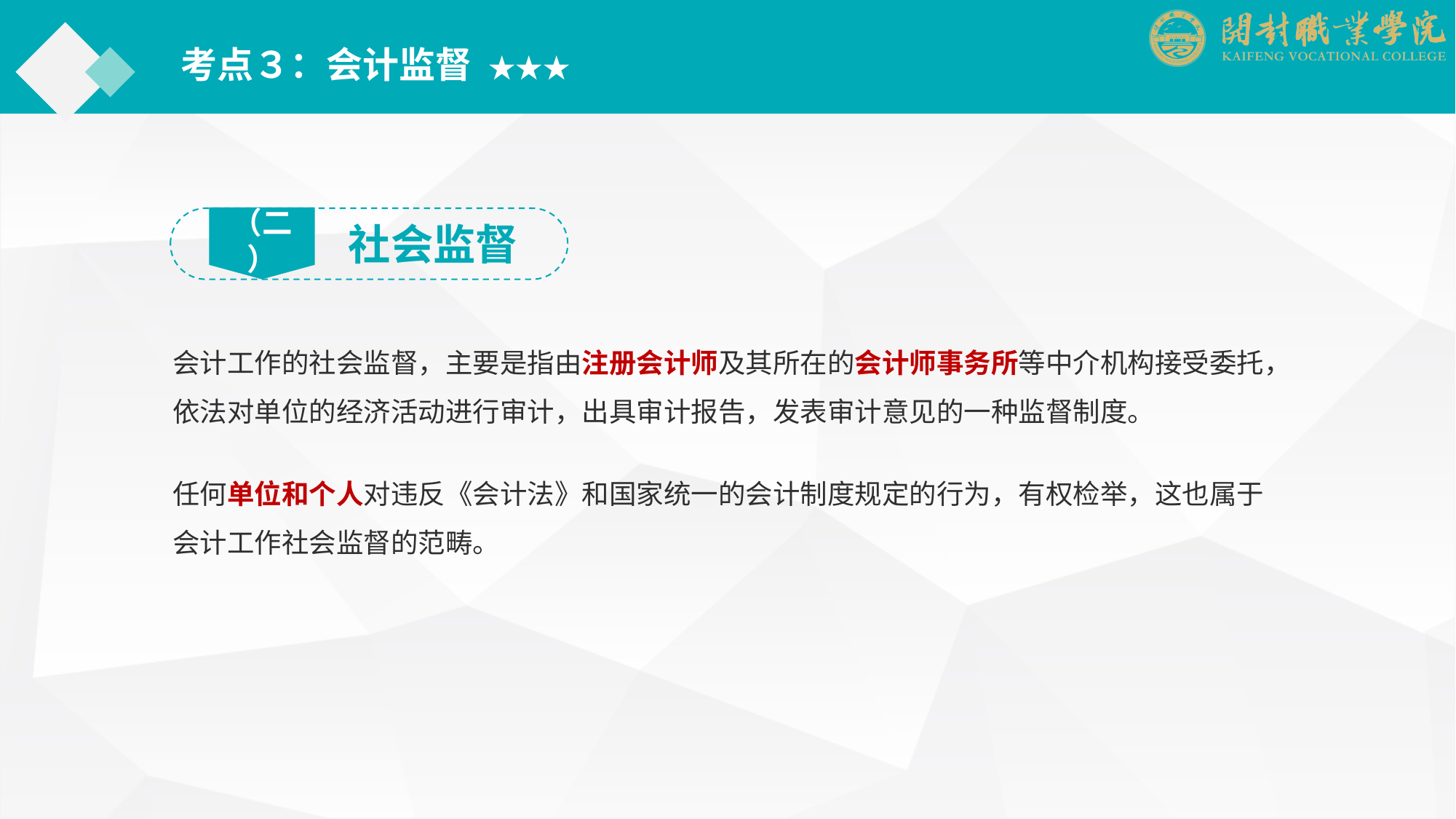

考点３：会计监督  ★★★
（二）

社会监督
会计工作的社会监督，主要是指由注册会计师及其所在的会计师事务所等中介机构接受委托，依法对单位的经济活动进行审计，出具审计报告，发表审计意见的一种监督制度。
任何单位和个人对违反《会计法》和国家统一的会计制度规定的行为，有权检举，这也属于会计工作社会监督的范畴。